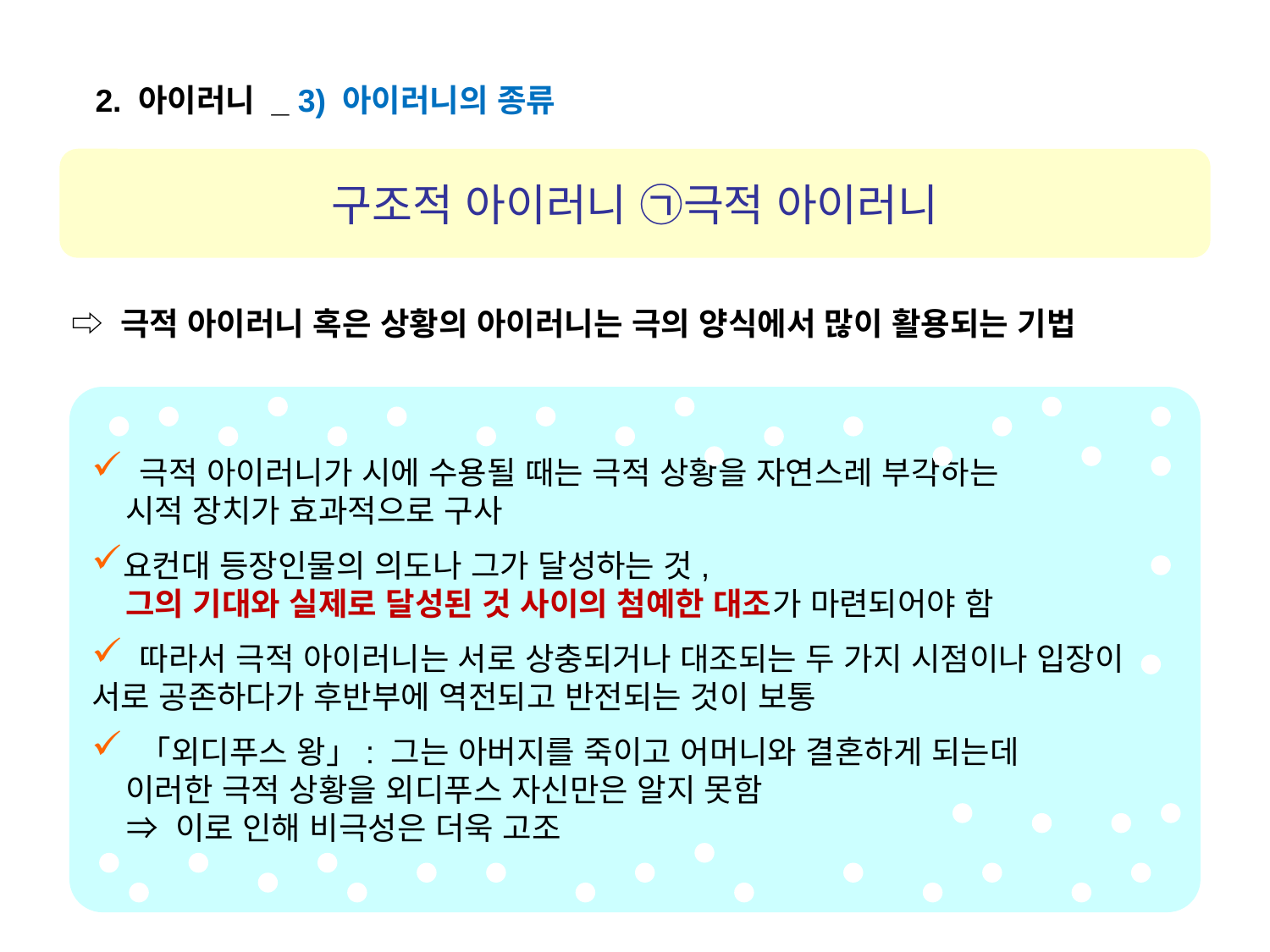

2. 아이러니 _ 3) 아이러니의 종류
구조적 아이러니 ㉠극적 아이러니
⇨ 극적 아이러니 혹은 상황의 아이러니는 극의 양식에서 많이 활용되는 기법
 극적 아이러니가 시에 수용될 때는 극적 상황을 자연스레 부각하는
   시적 장치가 효과적으로 구사

요컨대 등장인물의 의도나 그가 달성하는 것,
   그의 기대와 실제로 달성된 것 사이의 첨예한 대조가 마련되어야 함

 따라서 극적 아이러니는 서로 상충되거나 대조되는 두 가지 시점이나 입장이 서로 공존하다가 후반부에 역전되고 반전되는 것이 보통

 「외디푸스 왕」: 그는 아버지를 죽이고 어머니와 결혼하게 되는데
   이러한 극적 상황을 외디푸스 자신만은 알지 못함
    ⇒ 이로 인해 비극성은 더욱 고조